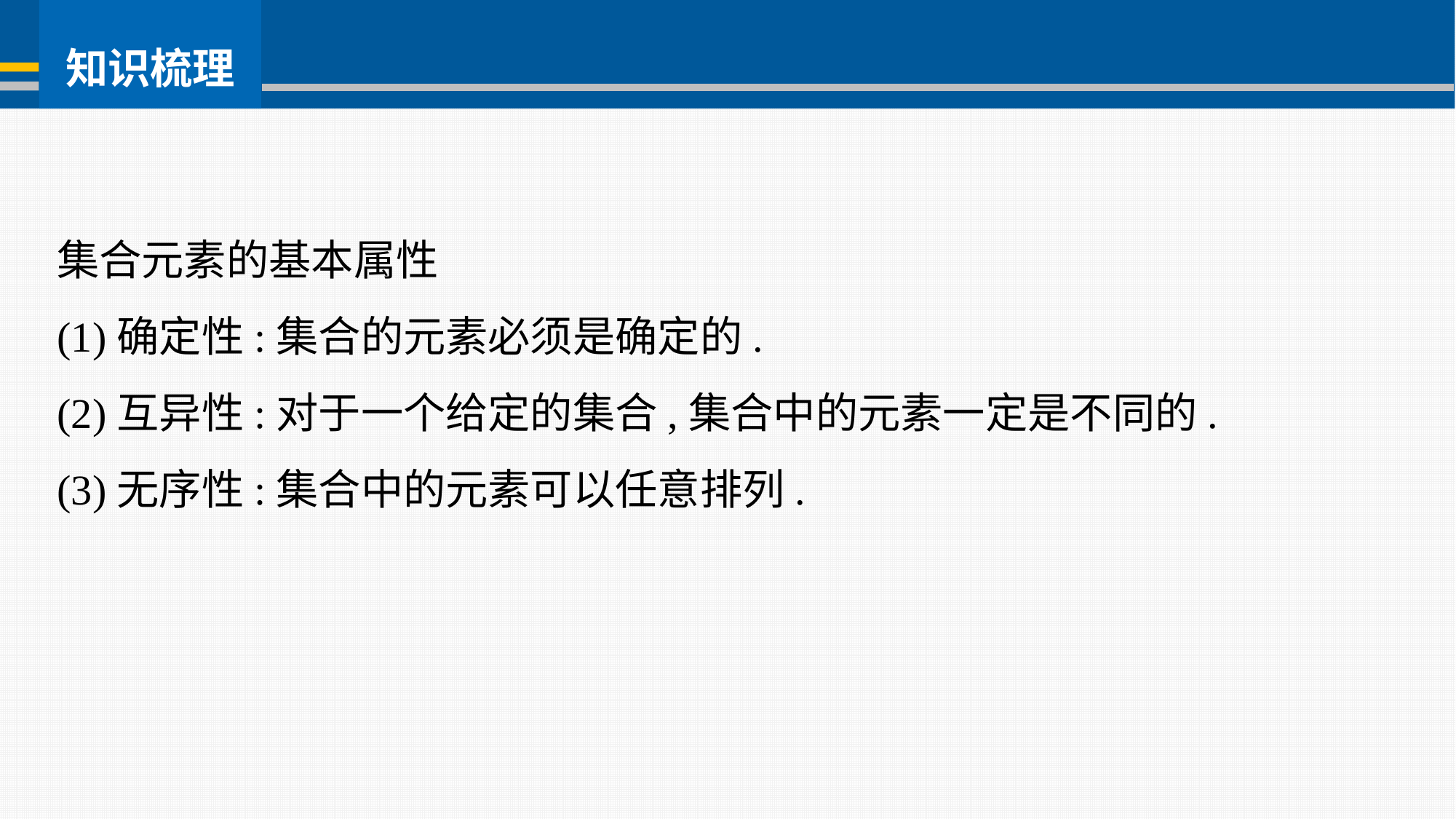

集合元素的基本属性
(1)确定性:集合的元素必须是确定的.
(2)互异性:对于一个给定的集合,集合中的元素一定是不同的.
(3)无序性:集合中的元素可以任意排列.